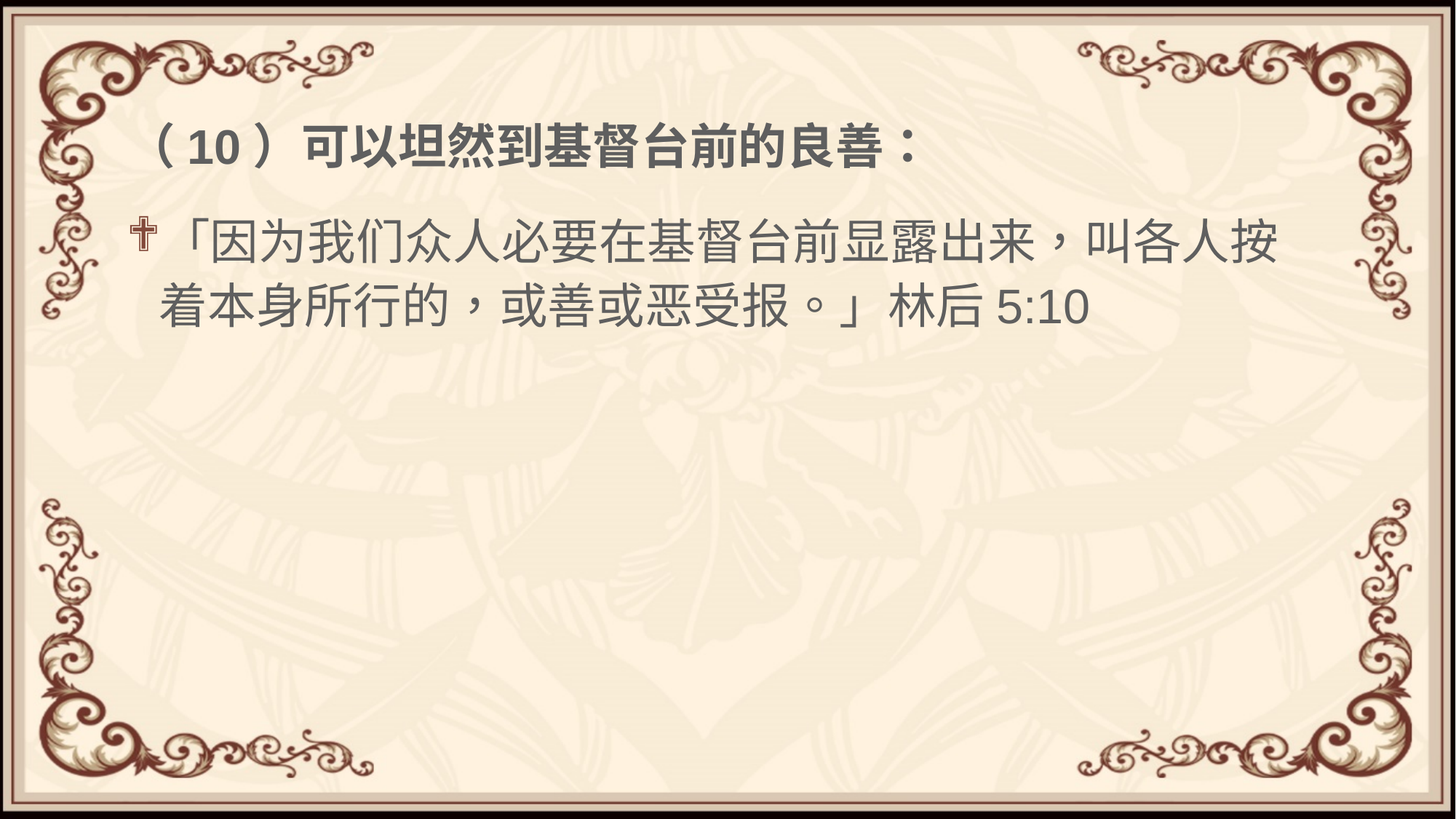

# （10）可以坦然到基督台前的良善：
「因为我们众人必要在基督台前显露出来，叫各人按着本身所行的，或善或恶受报。」林后5:10